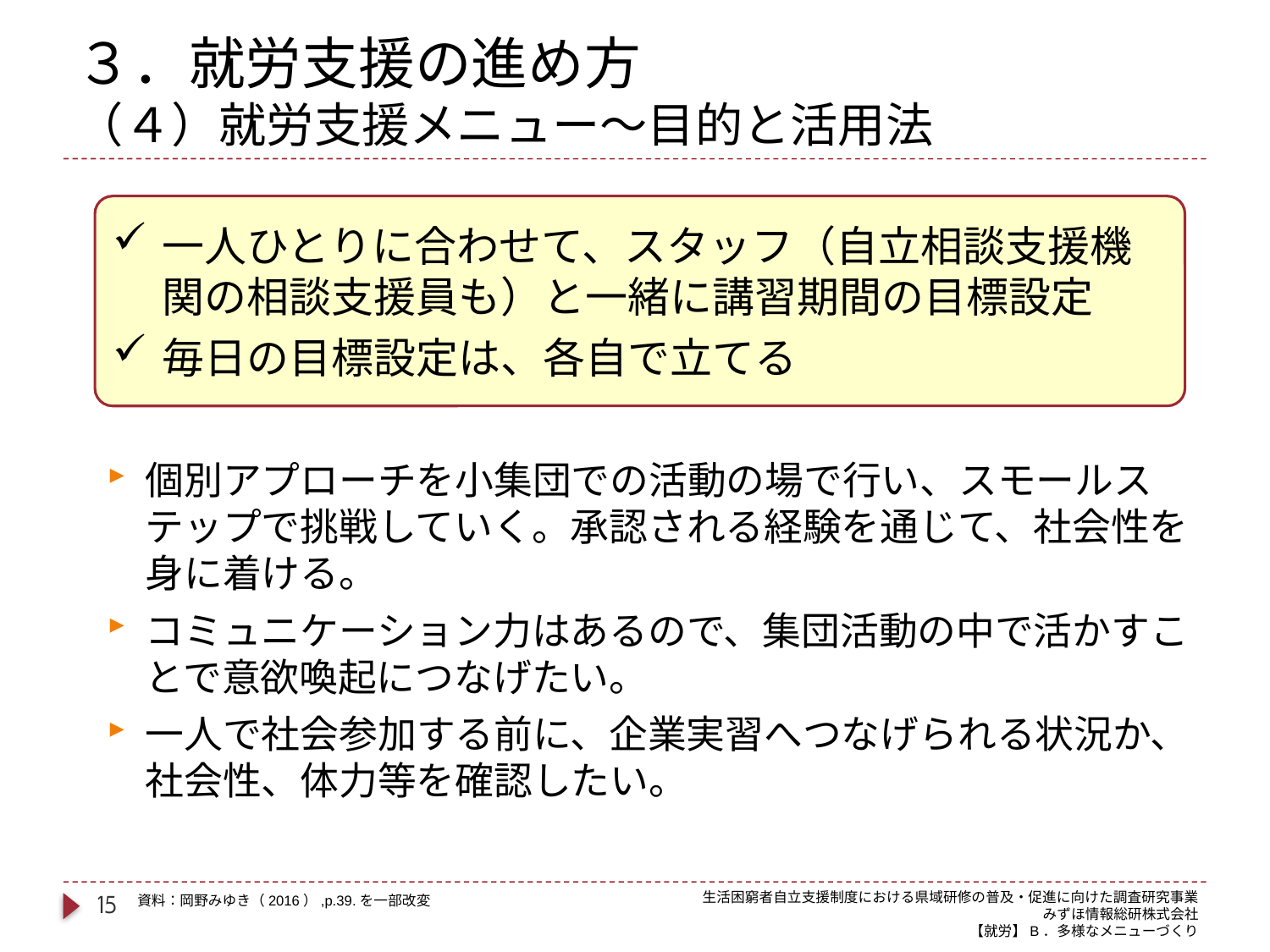

# ３．就労支援の進め方 （４）就労支援メニュー～目的と活用法
一人ひとりに合わせて、スタッフ（自立相談支援機関の相談支援員も）と一緒に講習期間の目標設定
毎日の目標設定は、各自で立てる
個別アプローチを小集団での活動の場で行い、スモールステップで挑戦していく。承認される経験を通じて、社会性を身に着ける。
コミュニケーション力はあるので、集団活動の中で活かすことで意欲喚起につなげたい。
一人で社会参加する前に、企業実習へつなげられる状況か、社会性、体力等を確認したい。
15
生活困窮者自立支援制度における県域研修の普及・促進に向けた調査研究事業
みずほ情報総研株式会社
【就労】B．多様なメニューづくり
資料：岡野みゆき（2016）,p.39.を一部改変